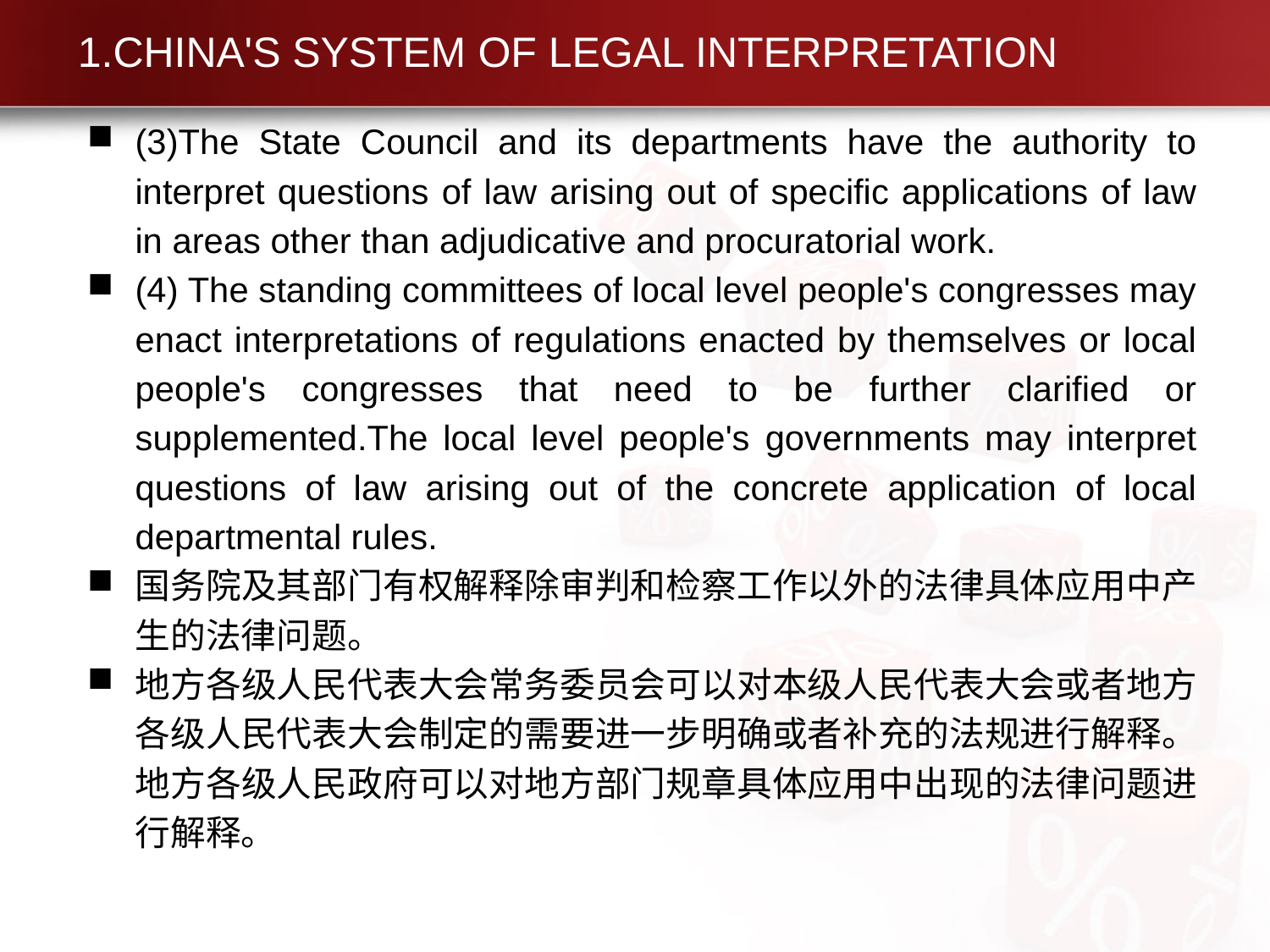

# 1.CHINA'S SYSTEM OF LEGAL INTERPRETATION
(3)The State Council and its departments have the authority to interpret questions of law arising out of specific applications of law in areas other than adjudicative and procuratorial work.
(4) The standing committees of local level people's congresses may enact interpretations of regulations enacted by themselves or local people's congresses that need to be further clarified or supplemented.The local level people's governments may interpret questions of law arising out of the concrete application of local departmental rules.
国务院及其部门有权解释除审判和检察工作以外的法律具体应用中产生的法律问题。
地方各级人民代表大会常务委员会可以对本级人民代表大会或者地方各级人民代表大会制定的需要进一步明确或者补充的法规进行解释。地方各级人民政府可以对地方部门规章具体应用中出现的法律问题进行解释。